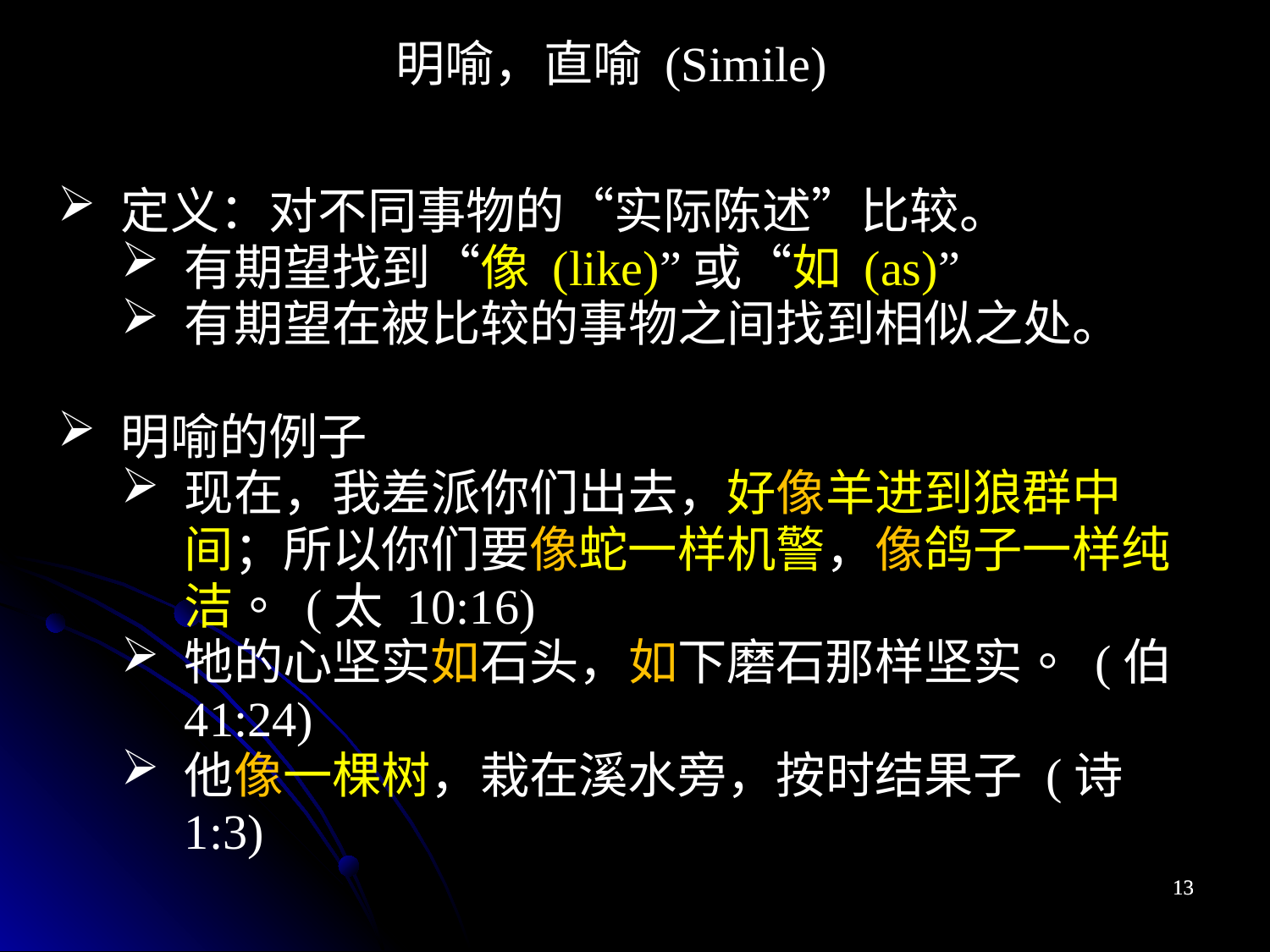

明喻，直喻 (Simile)
定义：对不同事物的“实际陈述”比较。
有期望找到“像 (like)”或“如 (as)”
有期望在被比较的事物之间找到相似之处。

明喻的例子
现在，我差派你们出去，好像羊进到狼群中间；所以你们要像蛇一样机警，像鸽子一样纯洁。 (太 10:16)
牠的心坚实如石头，如下磨石那样坚实。 (伯 41:24)
他像一棵树，栽在溪水旁，按时结果子 (诗 1:3)
13
13